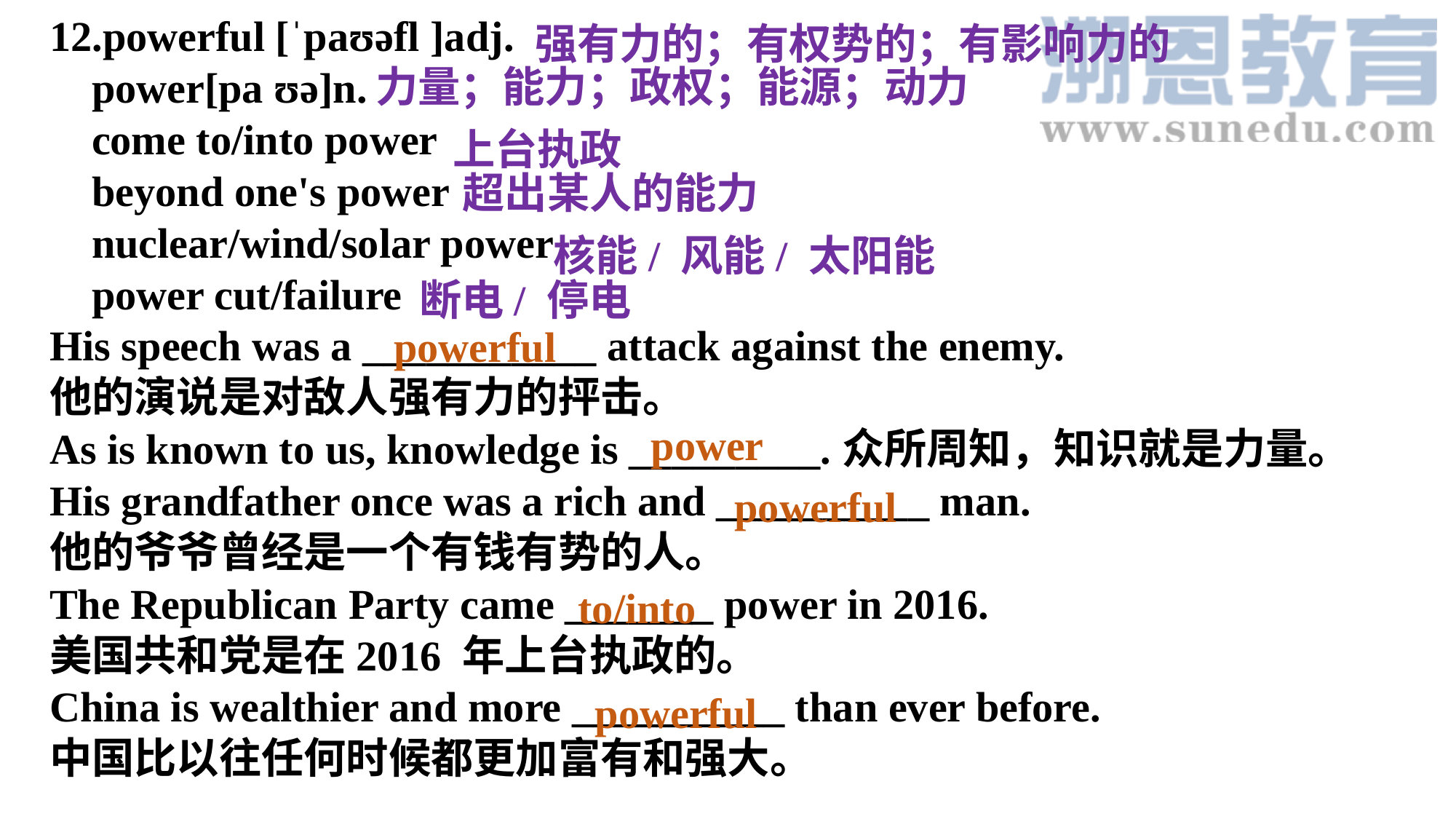

强有力的；有权势的；有影响力的
12.powerful [ˈpaʊəfl ]adj.
    power[pa ʊə]n.
    come to/into power
    beyond one's power
    nuclear/wind/solar power
    power cut/failure
His speech was a ___________ attack against the enemy.
他的演说是对敌人强有力的抨击。
As is known to us, knowledge is _________.众所周知，知识就是力量。
His grandfather once was a rich and __________ man.
他的爷爷曾经是一个有钱有势的人。
The Republican Party came _______ power in 2016.
美国共和党是在2016 年上台执政的。
China is wealthier and more __________ than ever before.
中国比以往任何时候都更加富有和强大。

力量；能力；政权；能源；动力
上台执政
超出某人的能力
核能/ 风能/ 太阳能
断电/ 停电
powerful
power
powerful
to/into
powerful